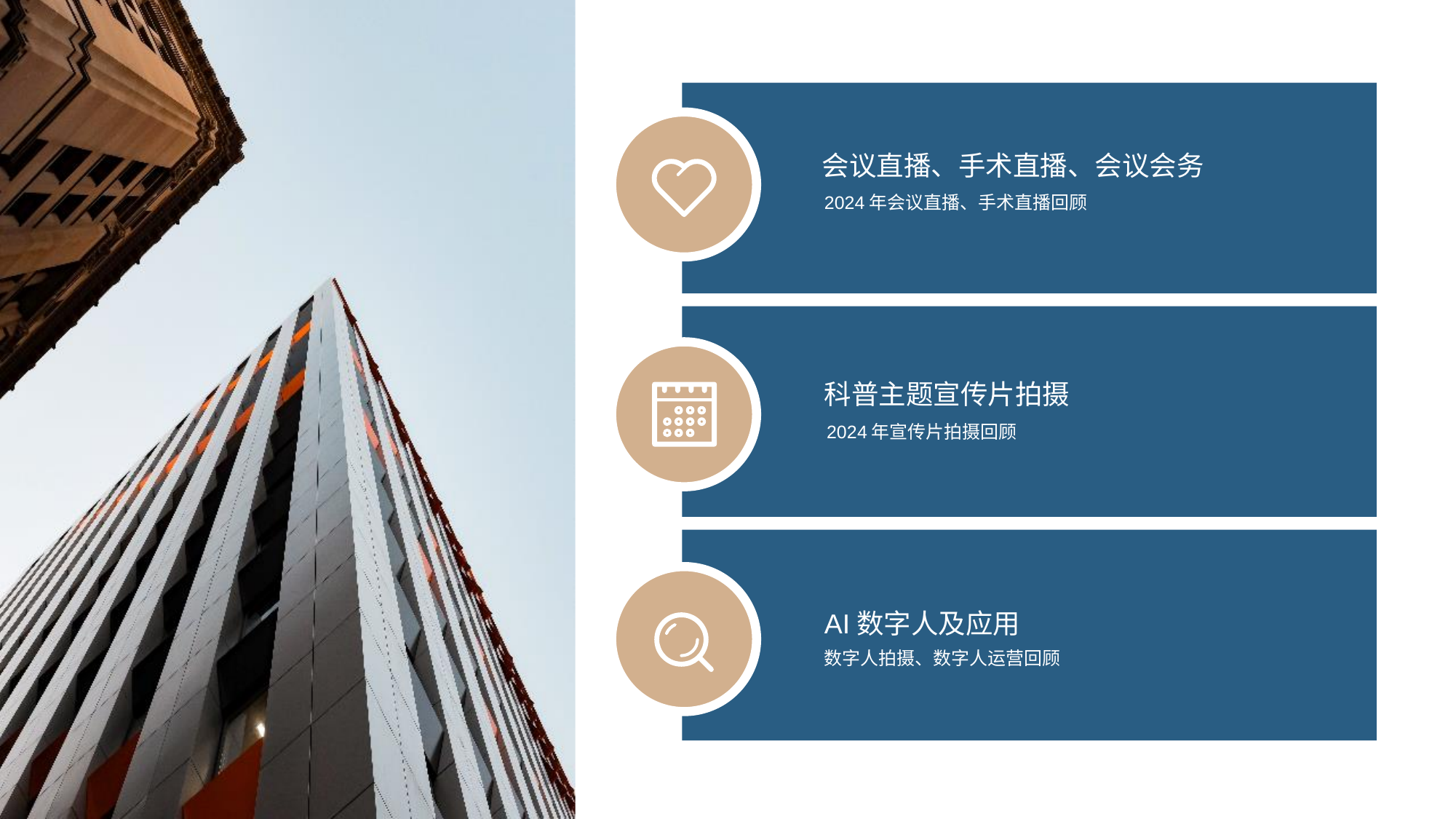

会议直播、手术直播、会议会务

2024年会议直播、手术直播回顾

科普主题宣传片拍摄
2024年宣传片拍摄回顾

AI数字人及应用
数字人拍摄、数字人运营回顾